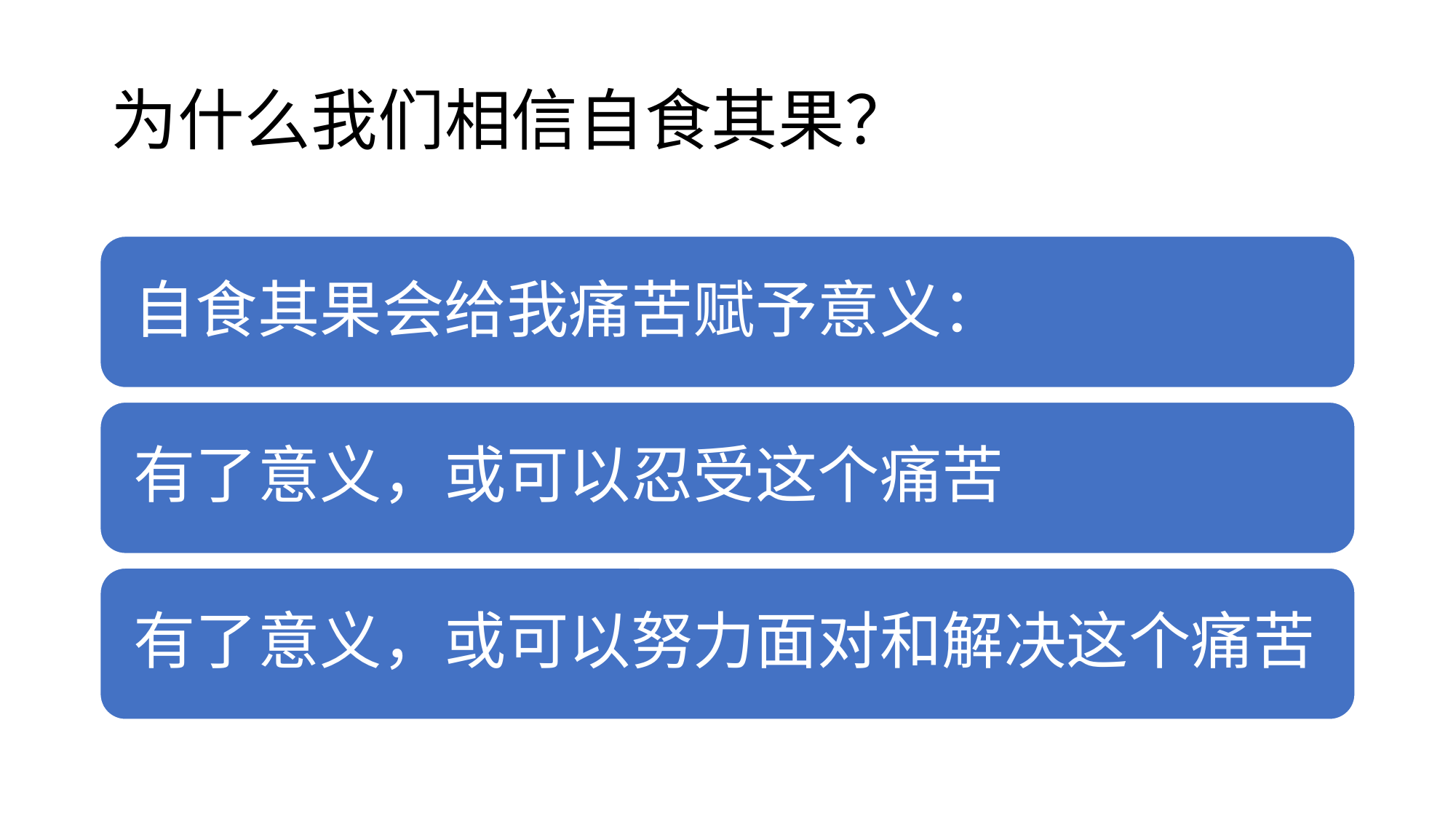

# 为什么我们相信自食其果？
自食其果会给我痛苦赋予意义：
有了意义，或可以忍受这个痛苦
有了意义，或可以努力面对和解决这个痛苦